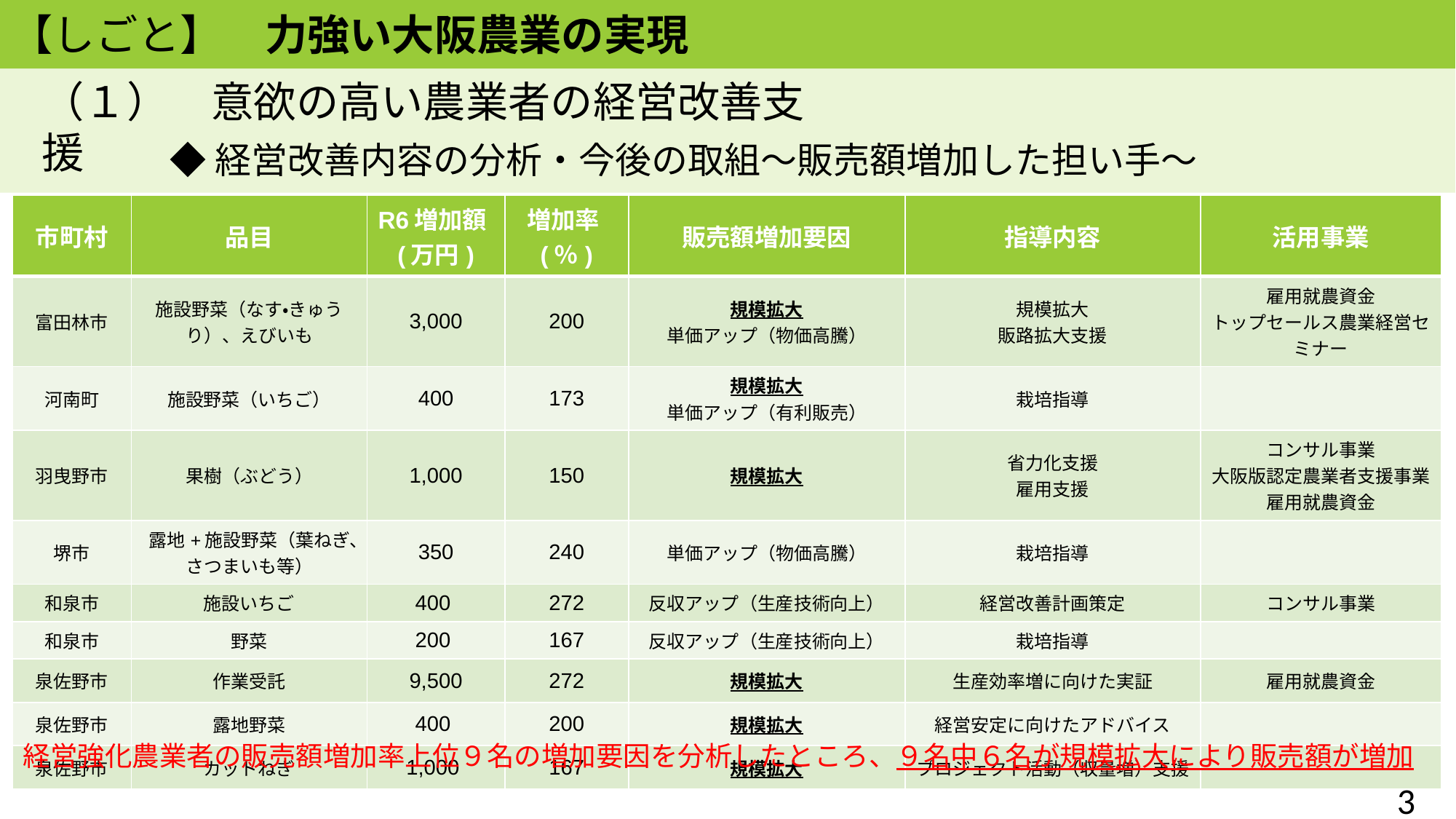

【しごと】　力強い大阪農業の実現

（１）　意欲の高い農業者の経営改善支援
◆経営改善内容の分析・今後の取組～販売額増加した担い手～
| 市町村 | 品目 | R6増加額(万円) | 増加率(％) | 販売額増加要因 | 指導内容 | 活用事業 |
| --- | --- | --- | --- | --- | --- | --- |
| 富田林市 | 施設野菜（なす・きゅうり）、えびいも | 3,000 | 200 | 規模拡大 単価アップ（物価高騰） | 規模拡大 販路拡大支援 | 雇用就農資金 トップセールス農業経営セミナー |
| 河南町 | 施設野菜（いちご） | 400 | 173 | 規模拡大 単価アップ（有利販売） | 栽培指導 |  |
| 羽曳野市 | 果樹（ぶどう） | 1,000 | 150 | 規模拡大 | 省力化支援 雇用支援 | コンサル事業 大阪版認定農業者支援事業 雇用就農資金 |
| 堺市 | 露地+施設野菜（葉ねぎ、 さつまいも等） | 350 | 240 | 単価アップ（物価高騰） | 栽培指導 |  |
| 和泉市 | 施設いちご | 400 | 272 | 反収アップ（生産技術向上） | 経営改善計画策定 | コンサル事業 |
| 和泉市 | 野菜 | 200 | 167 | 反収アップ（生産技術向上） | 栽培指導 |  |
| 泉佐野市 | 作業受託 | 9,500 | 272 | 規模拡大 | 生産効率増に向けた実証 | 雇用就農資金 |
| 泉佐野市 | 露地野菜 | 400 | 200 | 規模拡大 | 経営安定に向けたアドバイス |  |
| 泉佐野市 | カットねぎ | 1,000 | 167 | 規模拡大 | プロジェクト活動（収量増）支援 |  |
経営強化農業者の販売額増加率上位９名の増加要因を分析したところ、９名中６名が規模拡大により販売額が増加
3